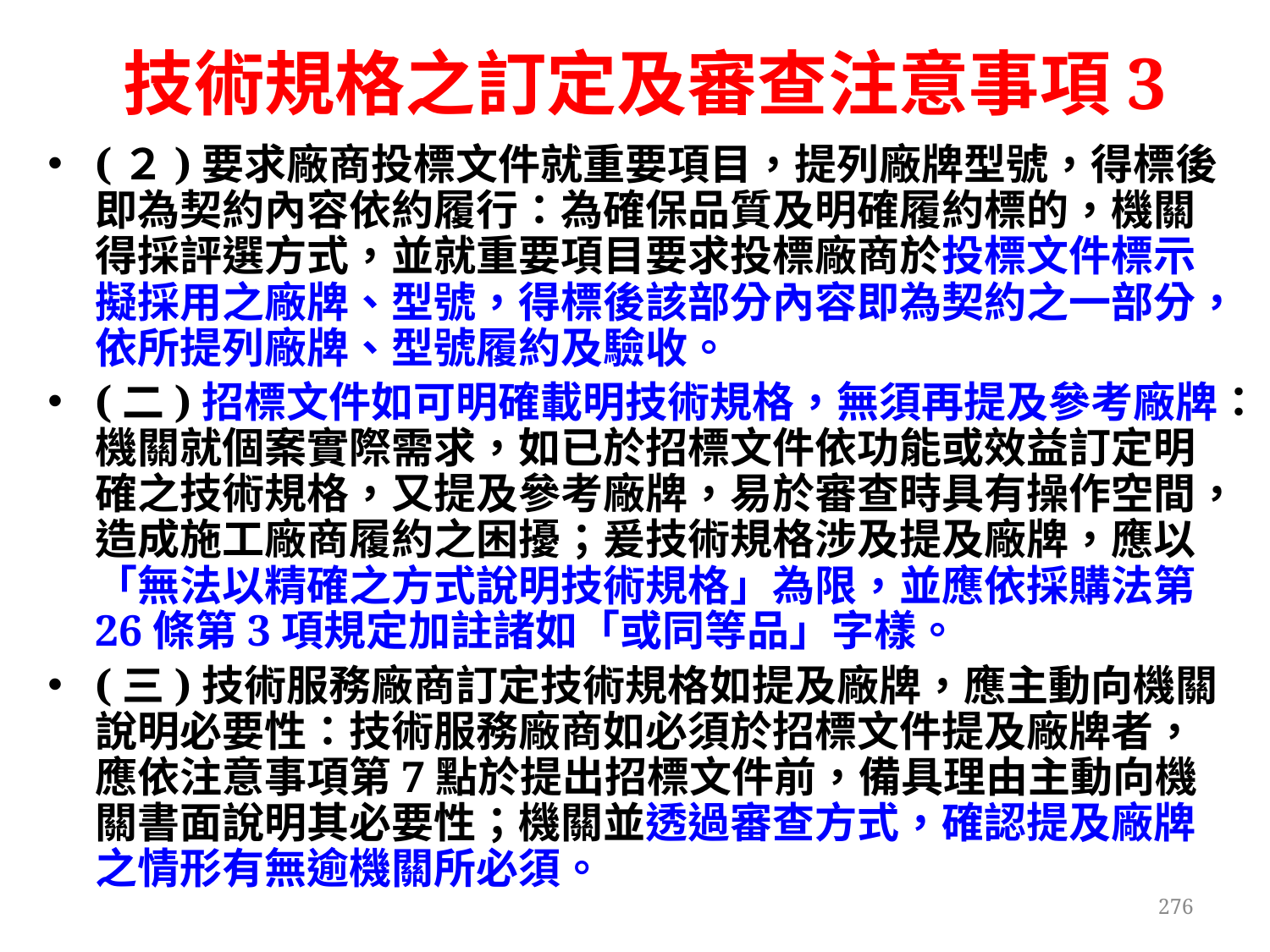

# 技術規格之訂定及審查注意事項3
(２)要求廠商投標文件就重要項目，提列廠牌型號，得標後即為契約內容依約履行：為確保品質及明確履約標的，機關得採評選方式，並就重要項目要求投標廠商於投標文件標示擬採用之廠牌、型號，得標後該部分內容即為契約之一部分，依所提列廠牌、型號履約及驗收。
(二)招標文件如可明確載明技術規格，無須再提及參考廠牌：機關就個案實際需求，如已於招標文件依功能或效益訂定明確之技術規格，又提及參考廠牌，易於審查時具有操作空間，造成施工廠商履約之困擾；爰技術規格涉及提及廠牌，應以「無法以精確之方式說明技術規格」為限，並應依採購法第26條第3項規定加註諸如「或同等品」字樣。
(三)技術服務廠商訂定技術規格如提及廠牌，應主動向機關說明必要性：技術服務廠商如必須於招標文件提及廠牌者，應依注意事項第7點於提出招標文件前，備具理由主動向機關書面說明其必要性；機關並透過審查方式，確認提及廠牌之情形有無逾機關所必須。
276